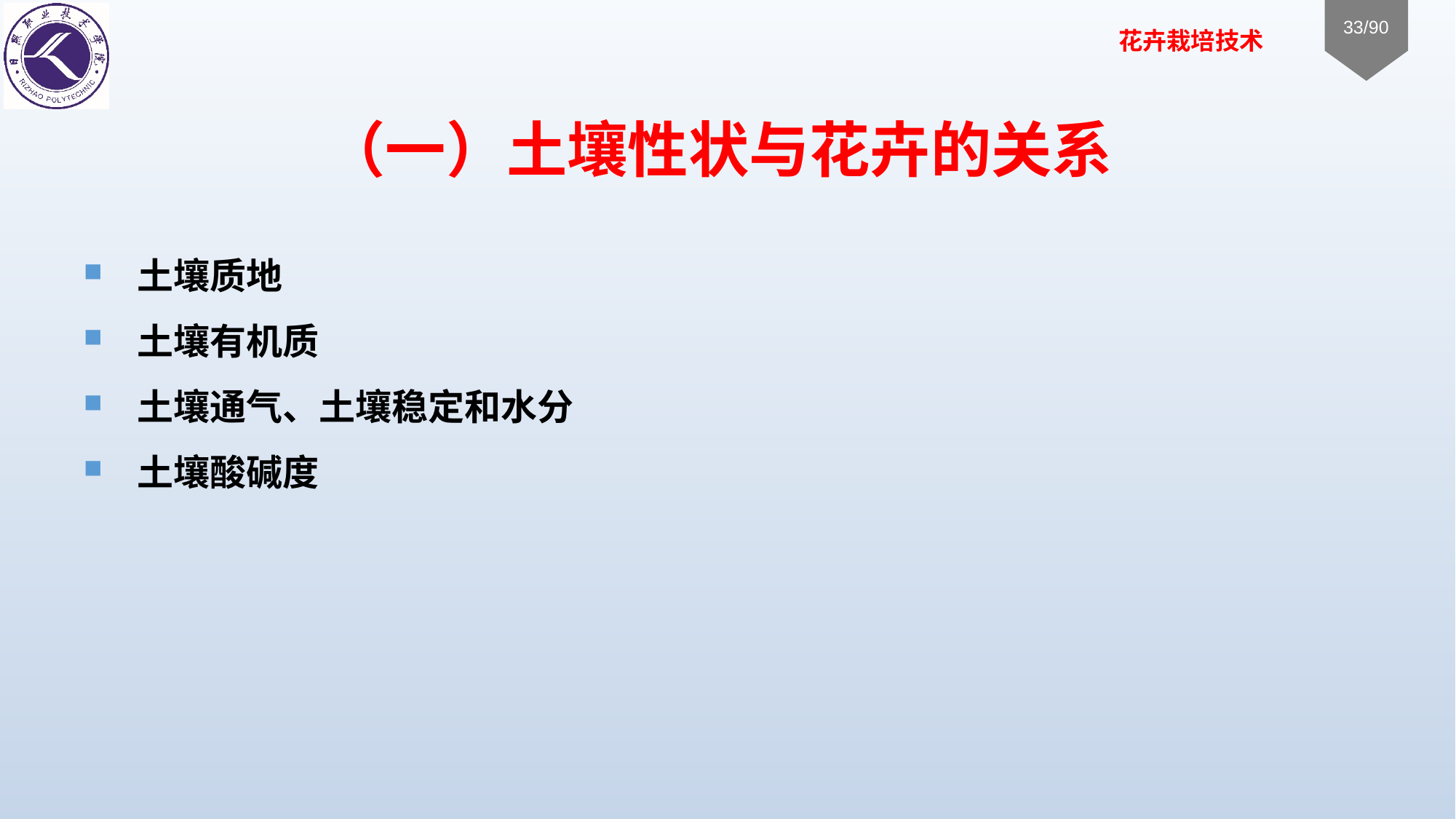

# （一）土壤性状与花卉的关系
土壤质地
土壤有机质
土壤通气、土壤稳定和水分
土壤酸碱度